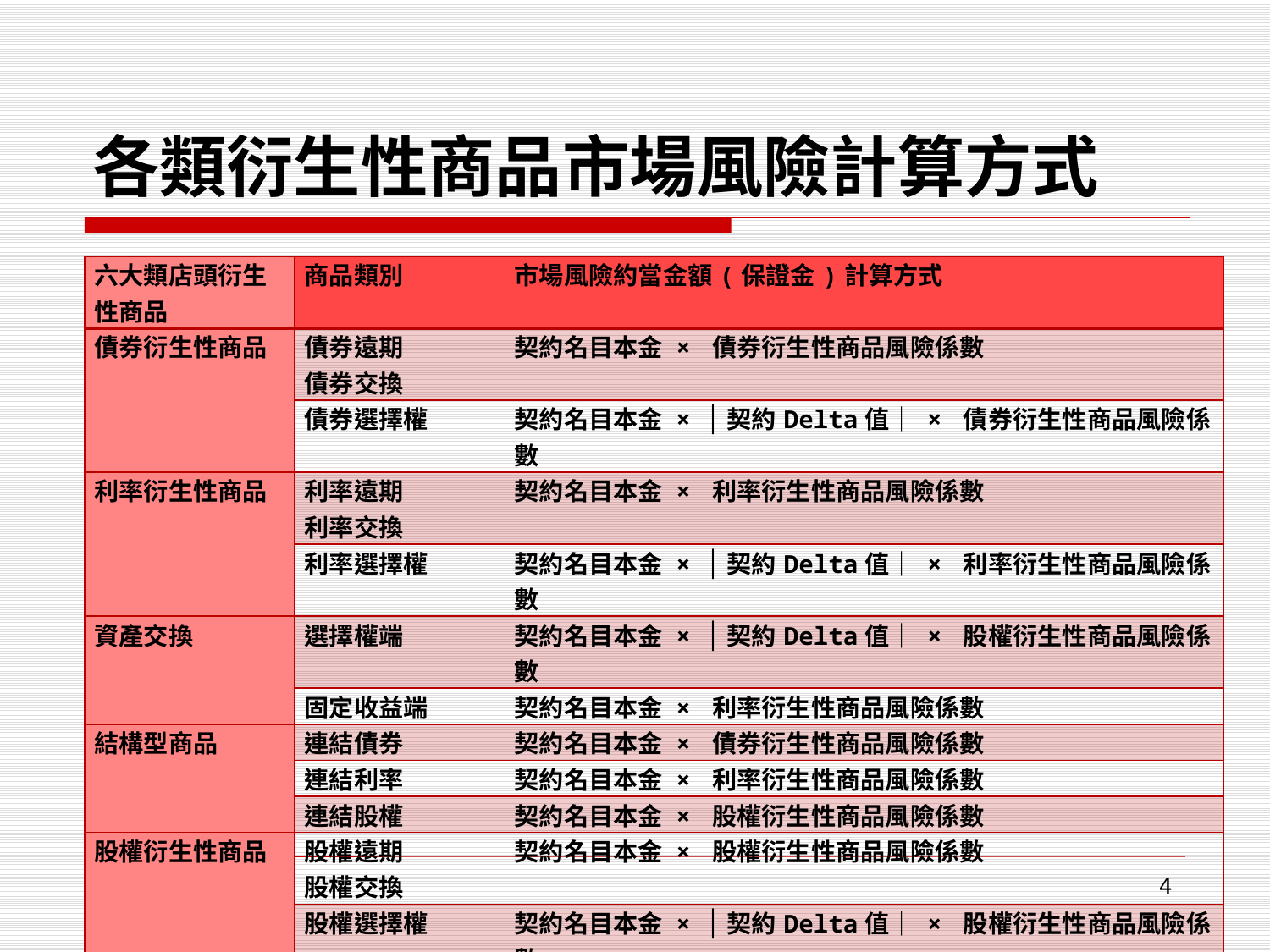

# 各類衍生性商品市場風險計算方式
| 六大類店頭衍生性商品 | 商品類別 | 市場風險約當金額(保證金)計算方式 |
| --- | --- | --- |
| 債券衍生性商品 | 債券遠期 債券交換 | 契約名目本金 × 債券衍生性商品風險係數 |
|  | 債券選擇權 | 契約名目本金 × │契約Delta值│ × 債券衍生性商品風險係數 |
| 利率衍生性商品 | 利率遠期 利率交換 | 契約名目本金 × 利率衍生性商品風險係數 |
|  | 利率選擇權 | 契約名目本金 × │契約Delta值│ × 利率衍生性商品風險係數 |
| 資產交換 | 選擇權端 | 契約名目本金 × │契約Delta值│ × 股權衍生性商品風險係數 |
|  | 固定收益端 | 契約名目本金 × 利率衍生性商品風險係數 |
| 結構型商品 | 連結債券 | 契約名目本金 × 債券衍生性商品風險係數 |
|  | 連結利率 | 契約名目本金 × 利率衍生性商品風險係數 |
|  | 連結股權 | 契約名目本金 × 股權衍生性商品風險係數 |
| 股權衍生性商品 | 股權遠期 股權交換 | 契約名目本金 × 股權衍生性商品風險係數 |
|  | 股權選擇權 | 契約名目本金 × │契約Delta值│ × 股權衍生性商品風險係數 |
| 信用衍生性商品 | 信用交換 | 契約名目本金 × 信用衍生性商品風險係數 |
| 外匯保證金 (保證金) | 外匯保證金 | 契約名目本金 × 外匯保證金風險係數(僅供保證金計算) |
4